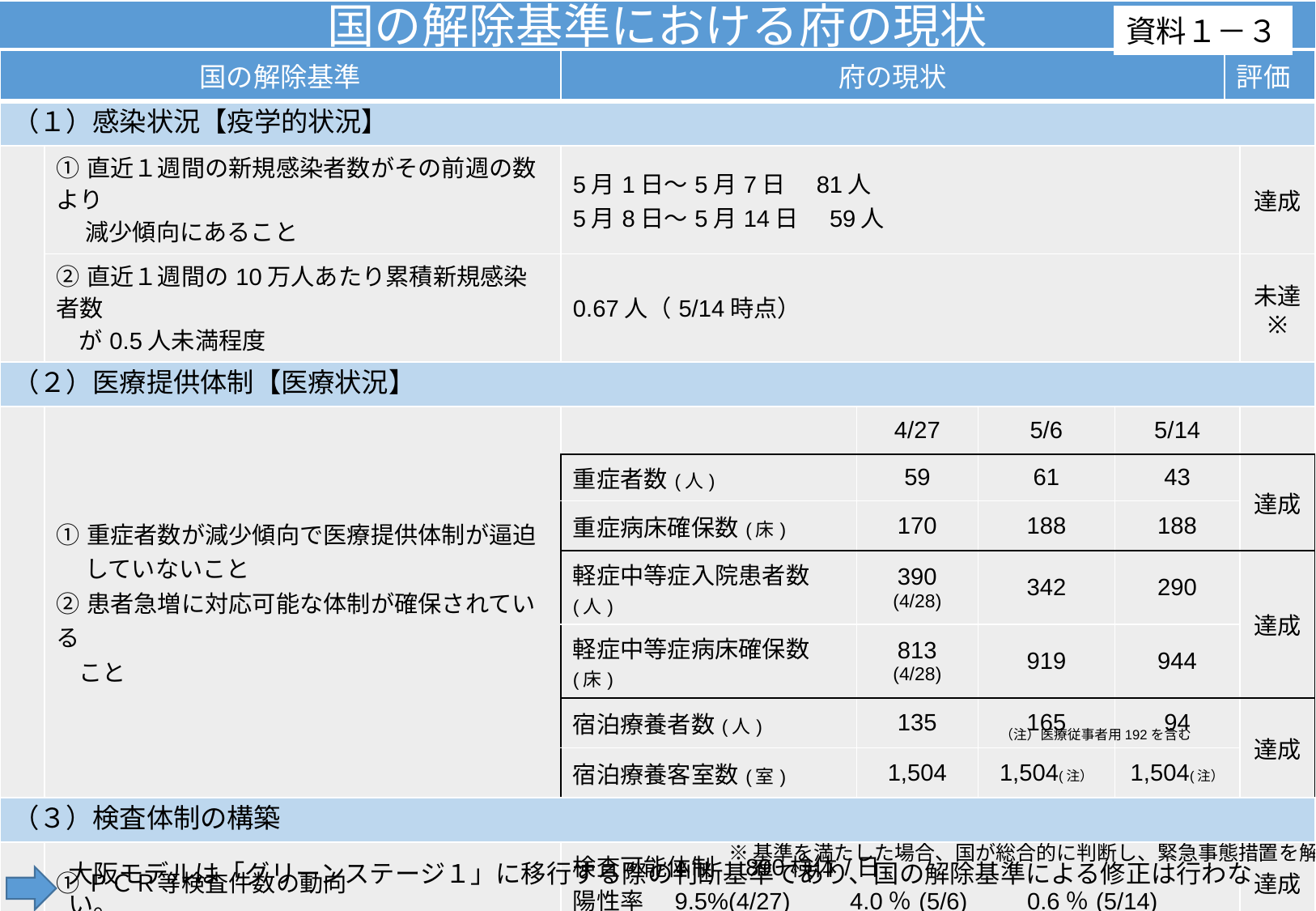

国の解除基準における府の現状
資料１－３
| 国の解除基準 |  | 府の現状 |  |  |  | 評価 |  |
| --- | --- | --- | --- | --- | --- | --- | --- |
| （１）感染状況【疫学的状況】 |  |  |  |  |  |  |  |
|  | ①直近１週間の新規感染者数がその前週の数より 　 減少傾向にあること | 5月1日～5月7日　81人 5月8日～5月14日　59人 |  |  |  |  | 達成 |
|  | ②直近１週間の10万人あたり累積新規感染者数 が0.5人未満程度 | 0.67人（5/14時点） |  |  |  |  | 未達 ※ |
| （２）医療提供体制【医療状況】 |  |  |  |  |  |  |  |
|  | ①重症者数が減少傾向で医療提供体制が逼迫 　 していないこと ②患者急増に対応可能な体制が確保されている こと |  | 4/27 | 5/6 | 5/14 |  |  |
|  |  | 重症者数(人) | 59 | 61 | 43 |  | 達成 |
|  |  | 重症病床確保数(床) | 170 | 188 | 188 |  |  |
|  |  | 軽症中等症入院患者数(人) | 390 (4/28) | 342 | 290 |  | 達成 |
|  |  | 軽症中等症病床確保数(床) | 813 (4/28) | 919 | 944 |  |  |
|  |  | 宿泊療養者数(人) | 135 | 165 | 94 |  | 達成 |
|  |  | 宿泊療養客室数(室) | 1,504 | 1,504(注） | 1,504(注） |  |  |
| （３）検査体制の構築 |  |  |  |  |  |  |  |
|  | ①ＰＣＲ等検査件数の動向 | 検査可能体制　890検体/日 陽性率　9.5%(4/27)　　4.0％(5/6)　　0.6％(5/14) |  |  |  |  | 達成 |
（注）医療従事者用192を含む
※基準を満たした場合、国が総合的に判断し、緊急事態措置を解除
大阪モデルは「グリーンステージ１」に移行する際の判断基準であり、国の解除基準による修正は行わない。